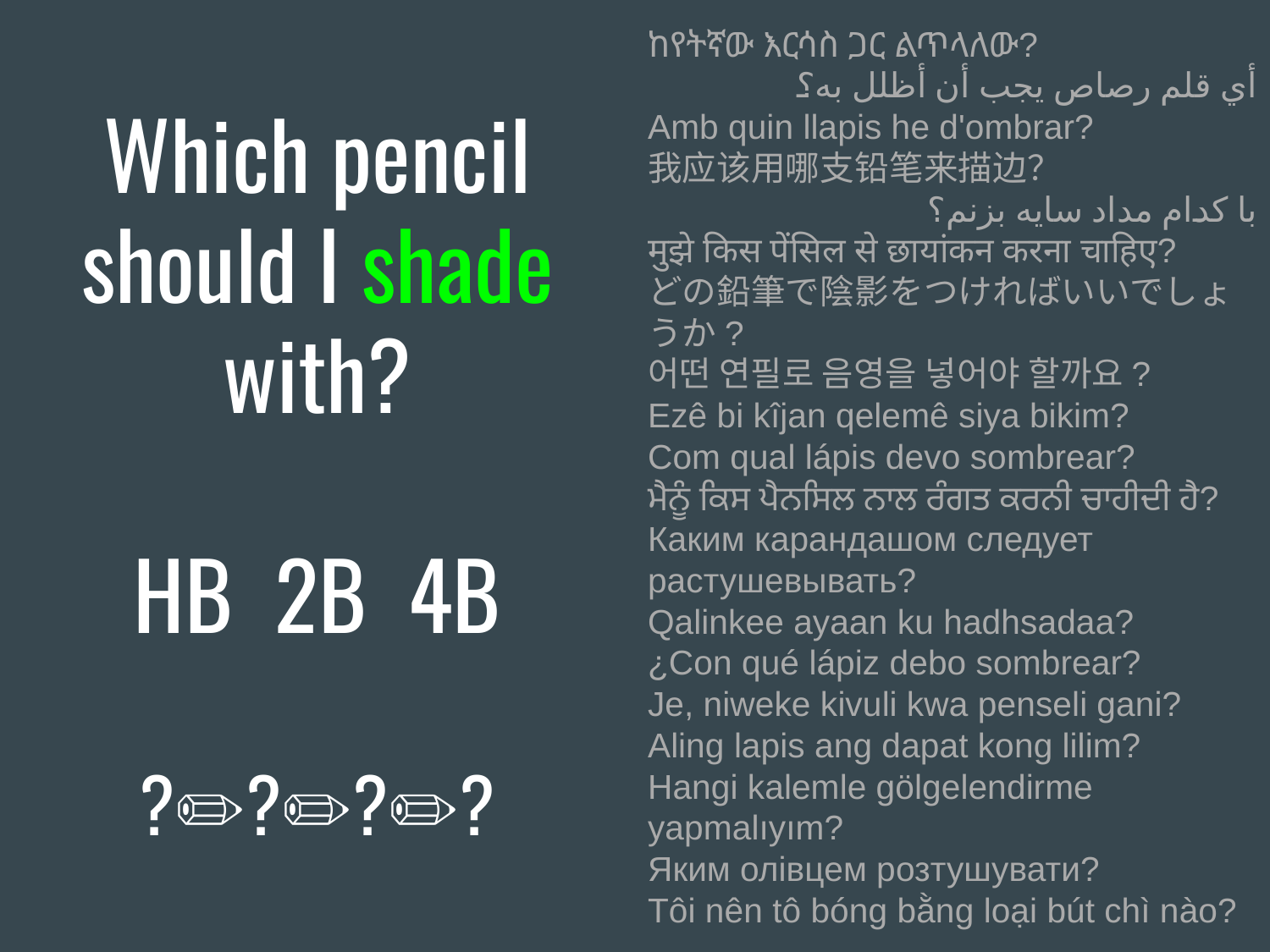

Which pencil should I shade with?

HB  2B  4B

?✏️?✏️?✏️?
ከየትኛው እርሳስ ጋር ልጥላለው?
أي قلم رصاص يجب أن أظلل به؟
Amb quin llapis he d'ombrar?
我应该用哪支铅笔来描边？
با کدام مداد سایه بزنم؟
मुझे किस पेंसिल से छायांकन करना चाहिए?
どの鉛筆で陰影をつければいいでしょうか?
어떤 연필로 음영을 넣어야 할까요?
Ezê bi kîjan qelemê siya bikim?
Com qual lápis devo sombrear?
ਮੈਨੂੰ ਕਿਸ ਪੈਨਸਿਲ ਨਾਲ ਰੰਗਤ ਕਰਨੀ ਚਾਹੀਦੀ ਹੈ?
Каким карандашом следует растушевывать?
Qalinkee ayaan ku hadhsadaa?
¿Con qué lápiz debo sombrear?
Je, niweke kivuli kwa penseli gani?
Aling lapis ang dapat kong lilim?
Hangi kalemle gölgelendirme yapmalıyım?
Яким олівцем розтушувати?
Tôi nên tô bóng bằng loại bút chì nào?